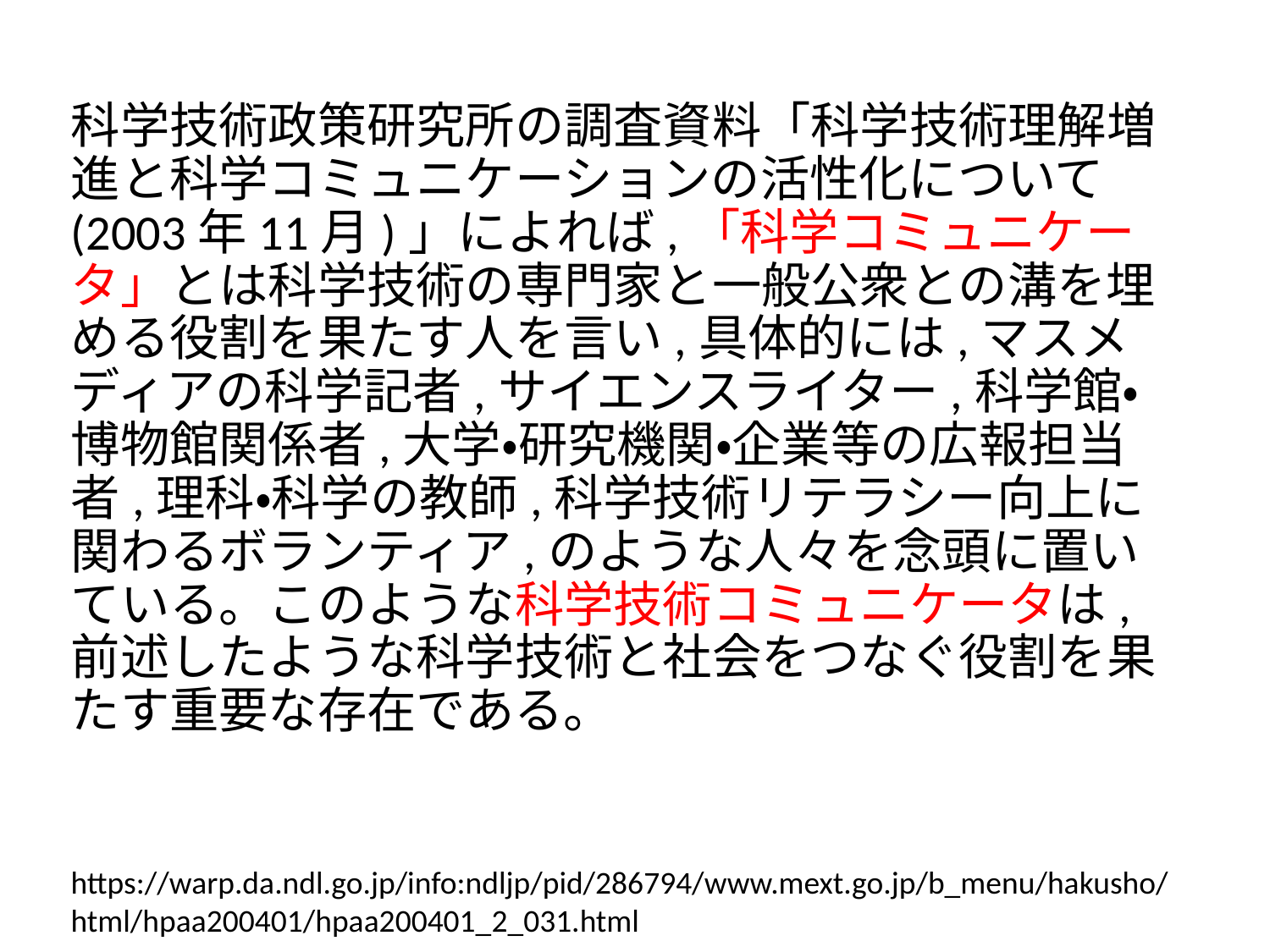

科学技術政策研究所の調査資料「科学技術理解増進と科学コミュニケーションの活性化について(2003年11月)」によれば,「科学コミュニケータ」とは科学技術の専門家と一般公衆との溝を埋める役割を果たす人を言い,具体的には,マスメディアの科学記者,サイエンスライター,科学館・博物館関係者,大学・研究機関・企業等の広報担当者,理科・科学の教師,科学技術リテラシー向上に関わるボランティア,のような人々を念頭に置いている。このような科学技術コミュニケータは,前述したような科学技術と社会をつなぐ役割を果たす重要な存在である。
https://warp.da.ndl.go.jp/info:ndljp/pid/286794/www.mext.go.jp/b_menu/hakusho/html/hpaa200401/hpaa200401_2_031.html